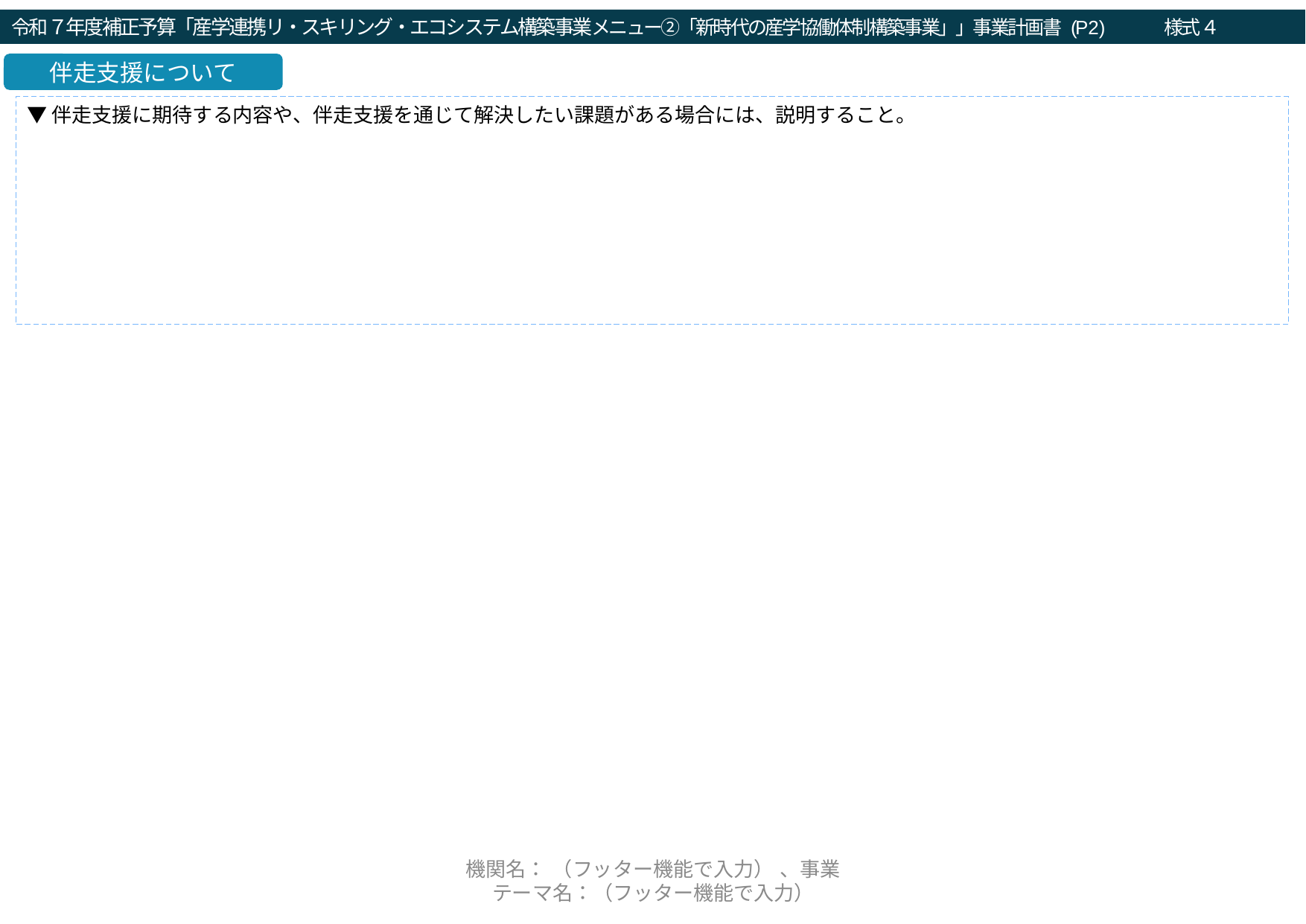

令和７年度補正予算「産学連携リ・スキリング・エコシステム構築事業メニュー②「新時代の産学協働体制構築事業」」事業計画書 (P2)　　　様式４
令和２年度「就職・転職支援のための大学リカレント教育推進事業（就職・転職支援のためのリカレント教育プログラムの開発・実施）」企画提案書（a：求職支援）(P2)
伴走支援について
▼伴走支援に期待する内容や、伴走支援を通じて解決したい課題がある場合には、説明すること。

←フッターを以後のページ全てに必ず記入
機関名： （フッター機能で入力） 、事業テーマ名：（フッター機能で入力）